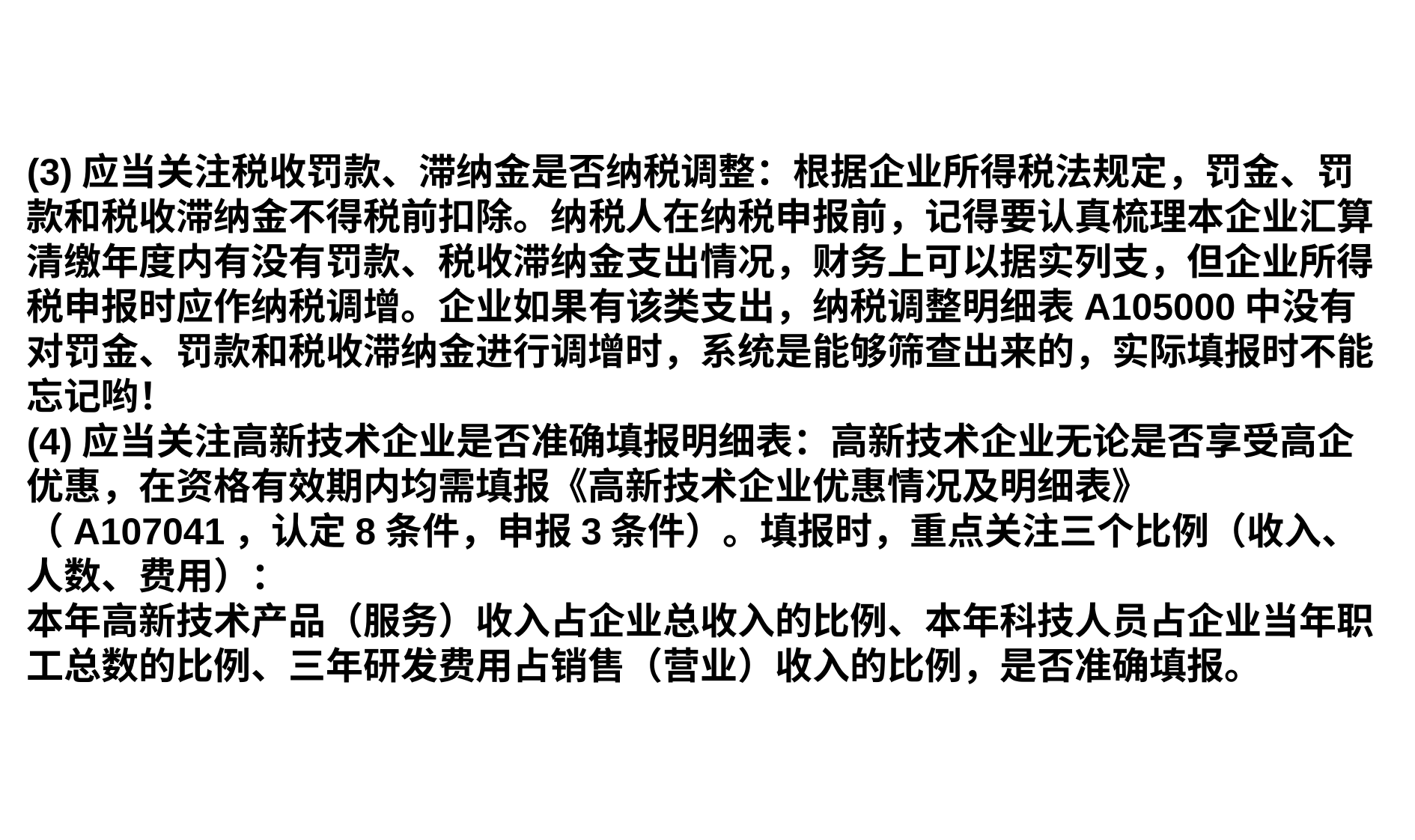

(3)应当关注税收罚款、滞纳金是否纳税调整：根据企业所得税法规定，罚金、罚款和税收滞纳金不得税前扣除。纳税人在纳税申报前，记得要认真梳理本企业汇算清缴年度内有没有罚款、税收滞纳金支出情况，财务上可以据实列支，但企业所得税申报时应作纳税调增。企业如果有该类支出，纳税调整明细表A105000中没有对罚金、罚款和税收滞纳金进行调增时，系统是能够筛查出来的，实际填报时不能忘记哟！
(4)应当关注高新技术企业是否准确填报明细表：高新技术企业无论是否享受高企优惠，在资格有效期内均需填报《高新技术企业优惠情况及明细表》（A107041，认定8条件，申报3条件）。填报时，重点关注三个比例（收入、人数、费用）：
本年高新技术产品（服务）收入占企业总收入的比例、本年科技人员占企业当年职工总数的比例、三年研发费用占销售（营业）收入的比例，是否准确填报。